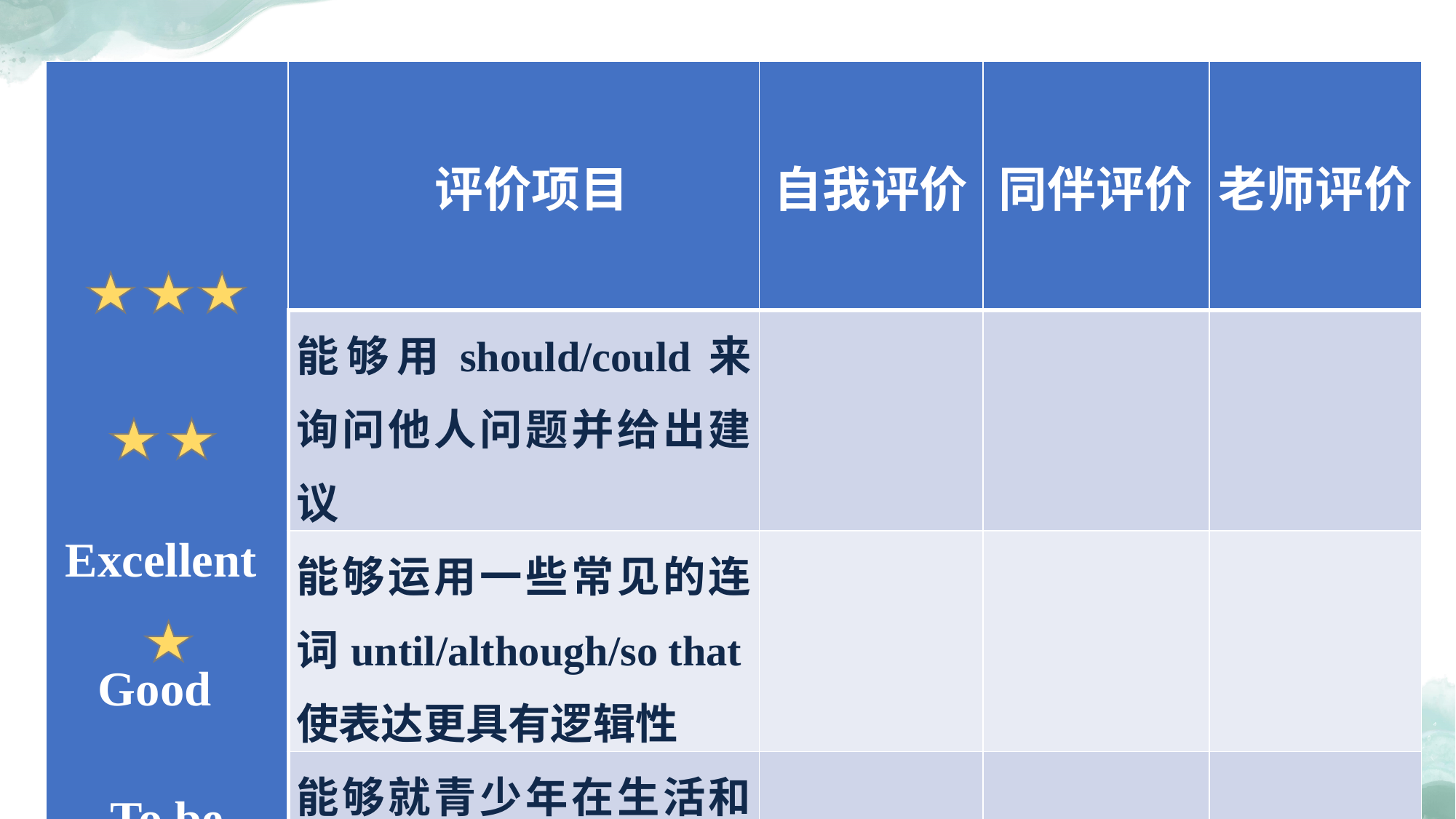

| Excellent Good To be improved | 评价项目 | 自我评价 | 同伴评价 | 老师评价 |
| --- | --- | --- | --- | --- |
|  | 能够用should/could来询问他人问题并给出建议 |  |  |  |
|  | 能够运用一些常见的连词until/although/so that使表达更具有逻辑性 |  |  |  |
|  | 能够就青少年在生活和学习中常见的问题给出相应的处理办法 |  |  |  |
|  | 能够清晰准确地描述问题、分析问题原因、结合原因寻找解决办法 |  |  |  |